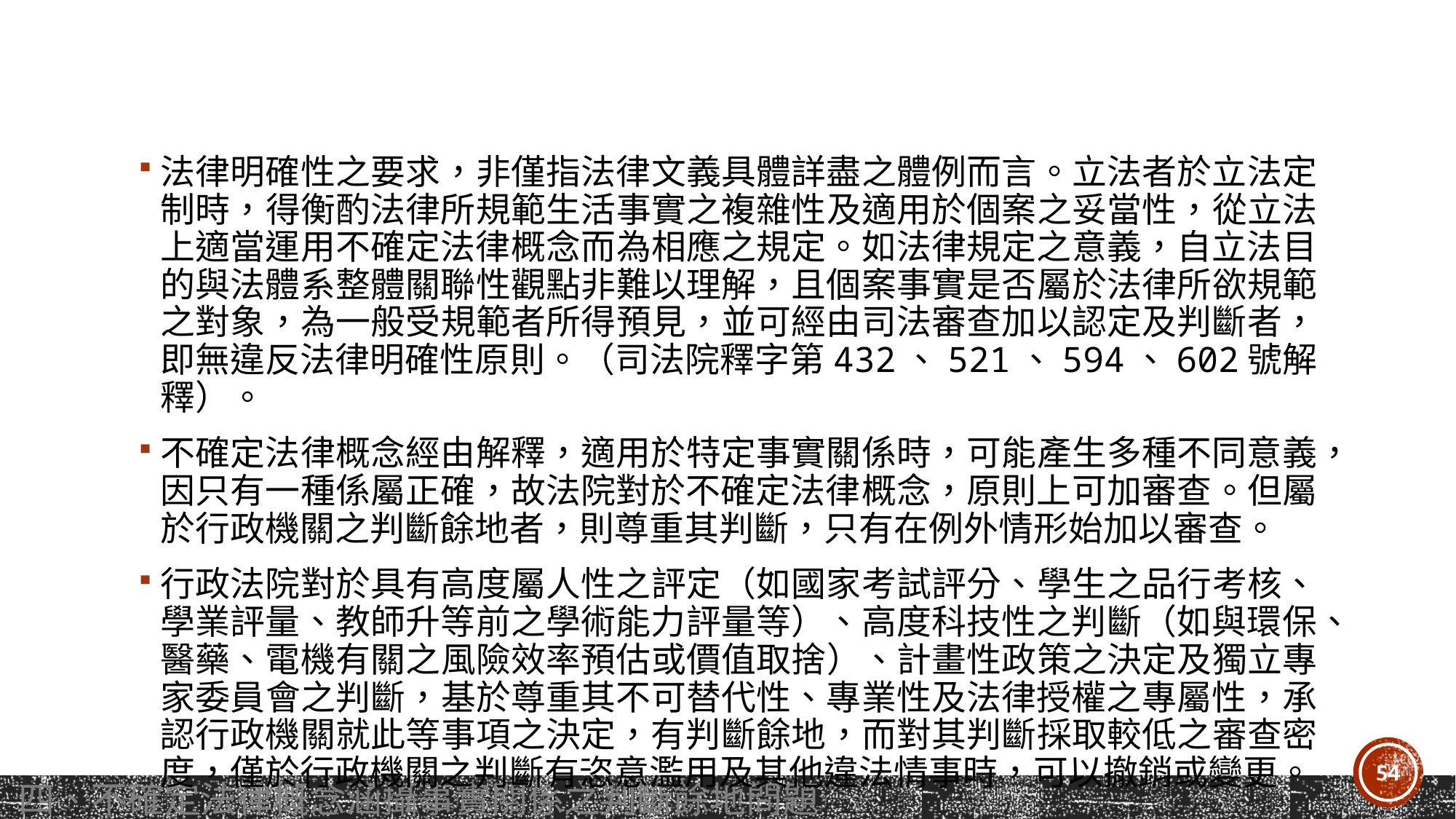

#
法律明確性之要求，非僅指法律文義具體詳盡之體例而言。立法者於立法定制時，得衡酌法律所規範生活事實之複雜性及適用於個案之妥當性，從立法上適當運用不確定法律概念而為相應之規定。如法律規定之意義，自立法目的與法體系整體關聯性觀點非難以理解，且個案事實是否屬於法律所欲規範之對象，為一般受規範者所得預見，並可經由司法審查加以認定及判斷者，即無違反法律明確性原則。（司法院釋字第432、521、594、602號解釋）。
不確定法律概念經由解釋，適用於特定事實關係時，可能產生多種不同意義，因只有一種係屬正確，故法院對於不確定法律概念，原則上可加審查。但屬於行政機關之判斷餘地者，則尊重其判斷，只有在例外情形始加以審查。
行政法院對於具有高度屬人性之評定（如國家考試評分、學生之品行考核、學業評量、教師升等前之學術能力評量等）、高度科技性之判斷（如與環保、醫藥、電機有關之風險效率預估或價值取捨）、計畫性政策之決定及獨立專家委員會之判斷，基於尊重其不可替代性、專業性及法律授權之專屬性，承認行政機關就此等事項之決定，有判斷餘地，而對其判斷採取較低之審查密度，僅於行政機關之判斷有恣意濫用及其他違法情事時，可以撤銷或變更。
54